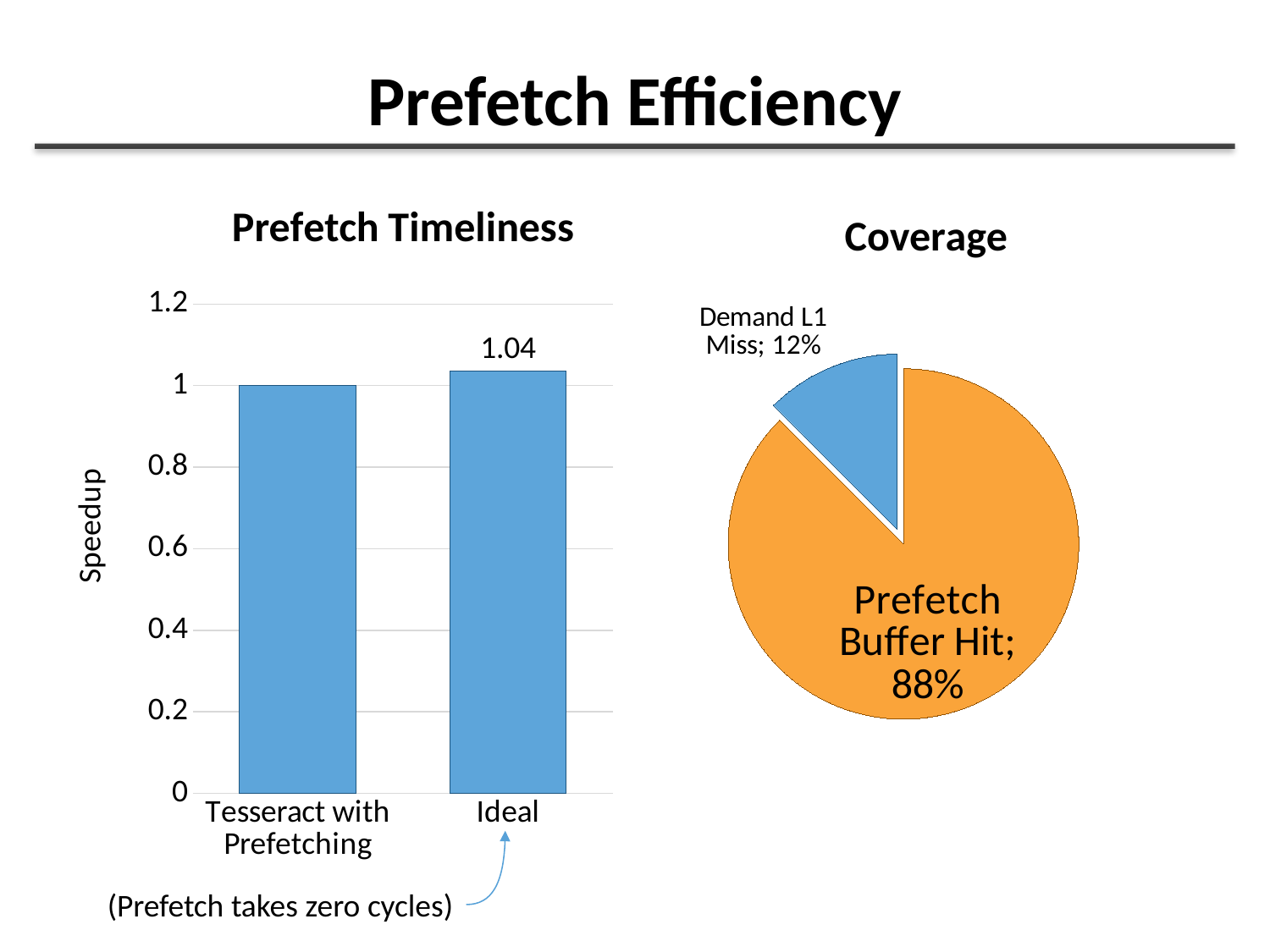

# Prefetch Efficiency

### Chart: Prefetch Timeliness

| Category | 열1 |
|---|---|
| Tesseract with Prefetching | 1.0 |
| Ideal | 1.0357950872719845 |

### Chart: Coverage

| Category | 계열 1 |
|---|---|
| Prefetch Buffer Hit | 0.87528817366 |
| Demand L1 Miss | 0.12471182634 |
(Prefetch takes zero cycles)